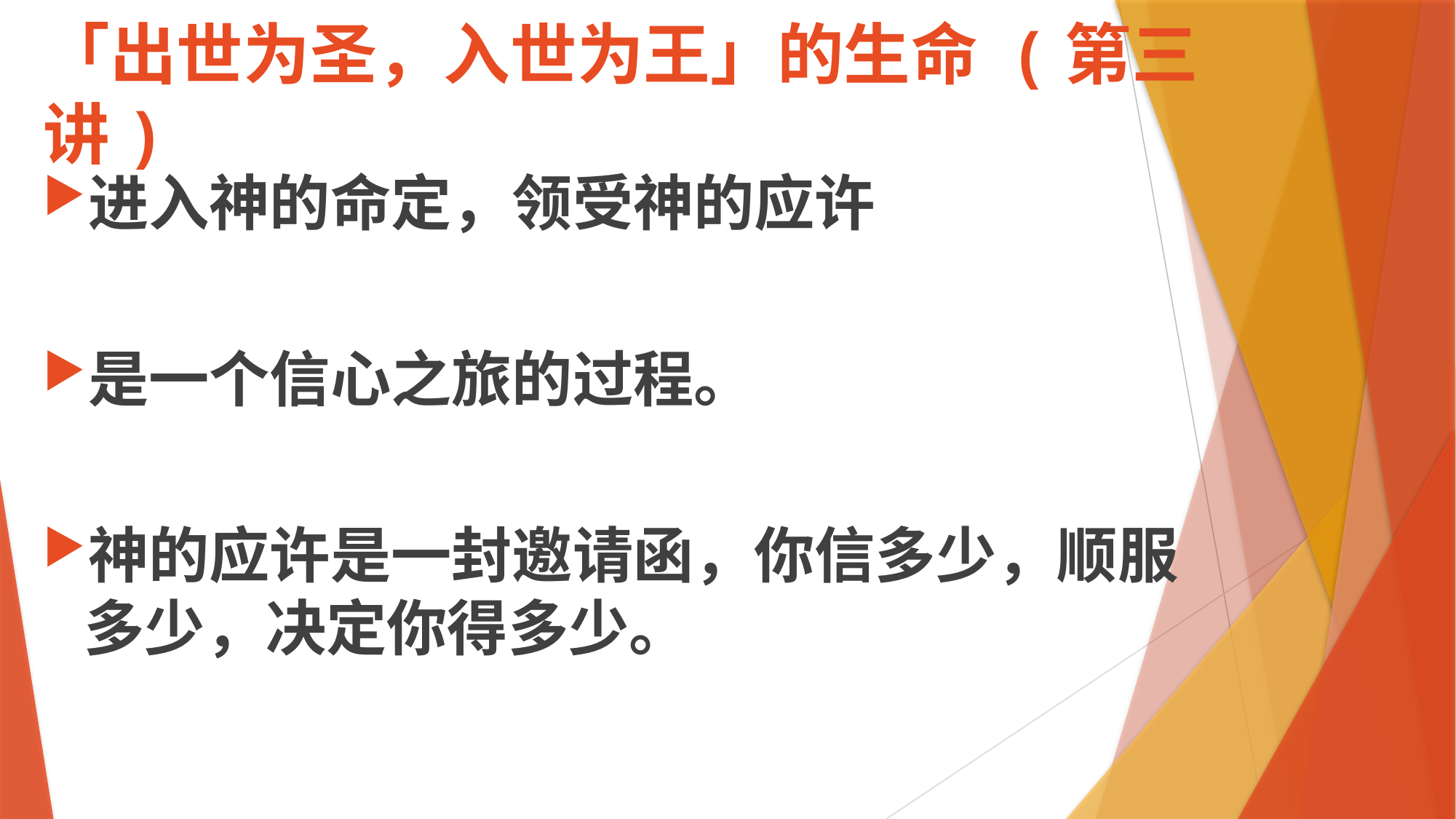

# 「出世为圣，入世为王」的生命 (第三讲)
进入神的命定，领受神的应许

是一个信心之旅的过程。

神的应许是一封邀请函，你信多少，顺服多少，决定你得多少。